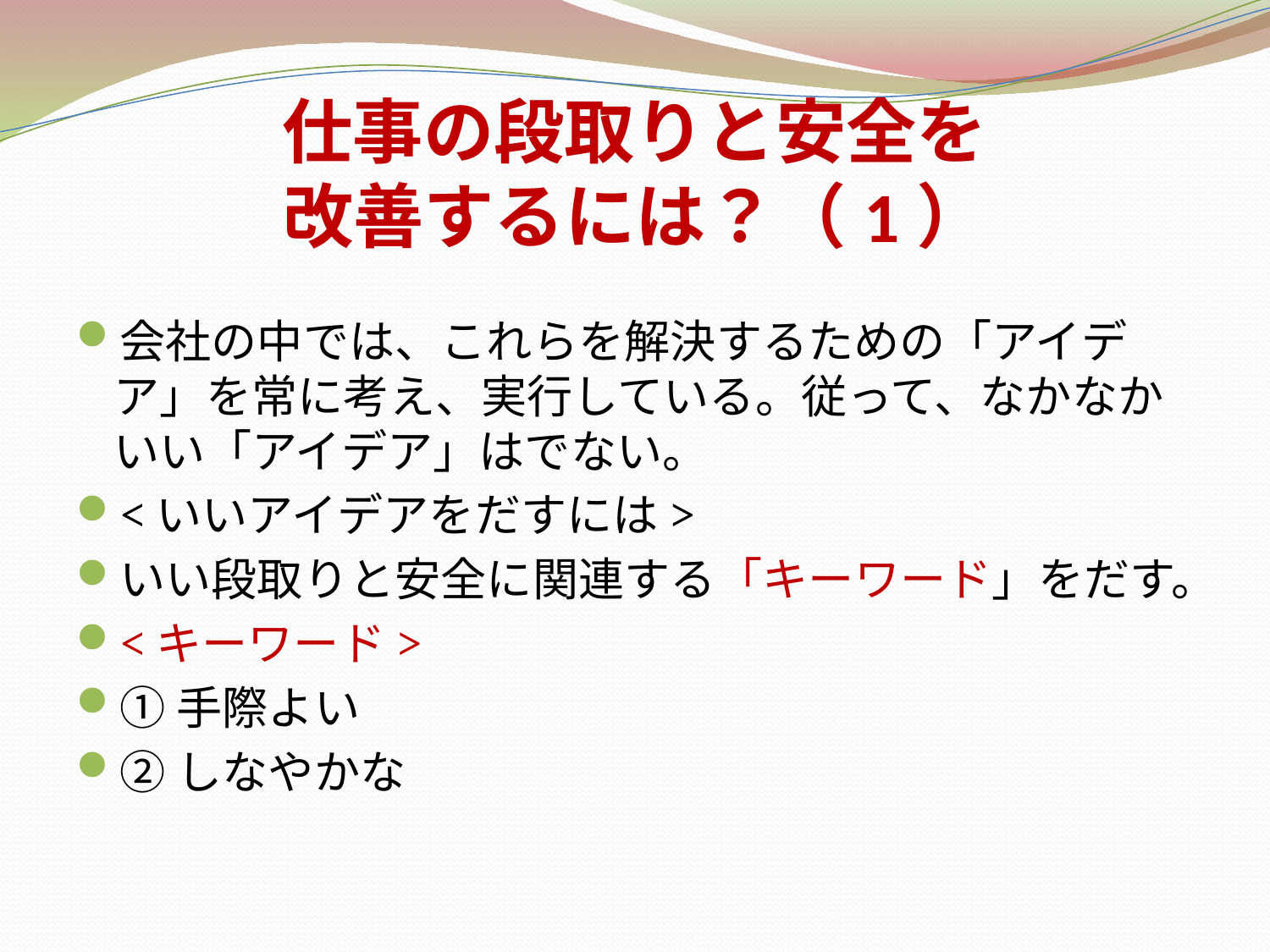

# 仕事の段取りと安全を 改善するには？（1）
会社の中では、これらを解決するための「アイデア」を常に考え、実行している。従って、なかなかいい「アイデア」はでない。
<いいアイデアをだすには>
いい段取りと安全に関連する「キーワード」をだす。
<キーワード>
①手際よい
②しなやかな